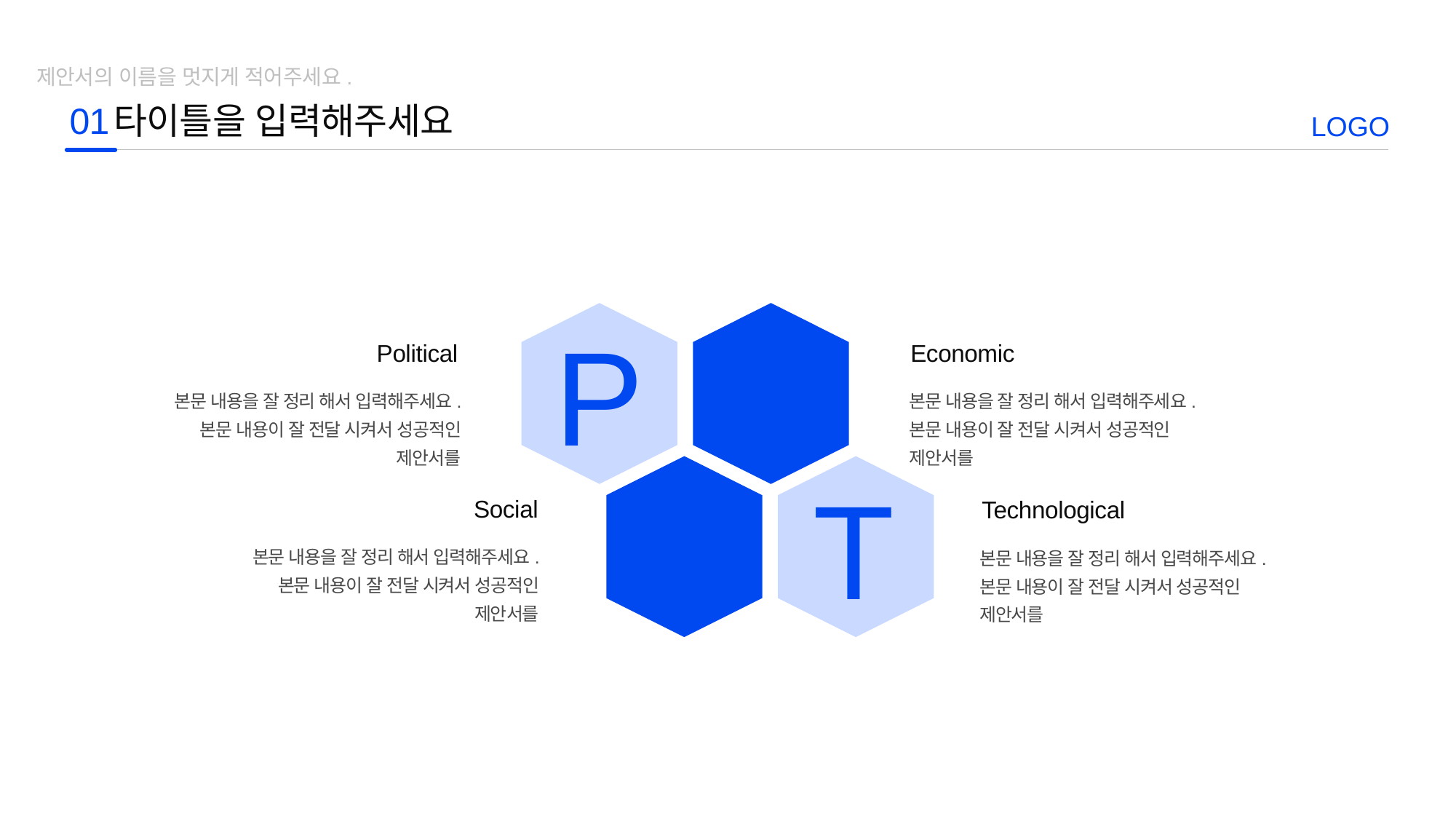

제안서의 이름을 멋지게 적어주세요.
01
타이틀을 입력해주세요
LOGO
P
E

Political
Economic
본문 내용을 잘 정리 해서 입력해주세요. 본문 내용이 잘 전달 시켜서 성공적인 제안서를
본문 내용을 잘 정리 해서 입력해주세요. 본문 내용이 잘 전달 시켜서 성공적인 제안서를
S
T

Social
Technological
본문 내용을 잘 정리 해서 입력해주세요. 본문 내용이 잘 전달 시켜서 성공적인 제안서를
본문 내용을 잘 정리 해서 입력해주세요. 본문 내용이 잘 전달 시켜서 성공적인 제안서를